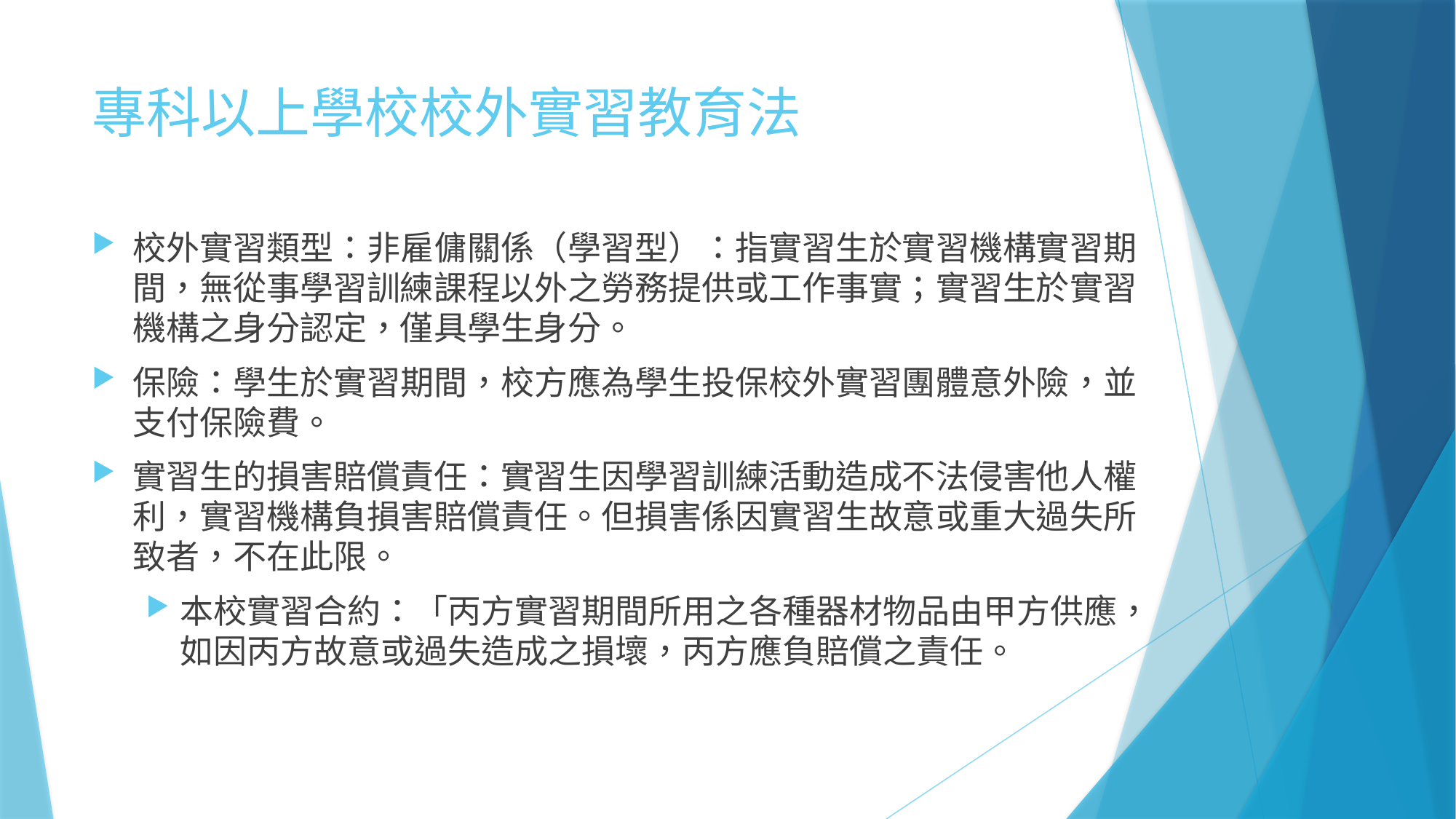

# 專科以上學校校外實習教育法
校外實習類型：非雇傭關係（學習型）：指實習生於實習機構實習期間，無從事學習訓練課程以外之勞務提供或工作事實；實習生於實習機構之身分認定，僅具學生身分。
保險：學生於實習期間，校方應為學生投保校外實習團體意外險，並支付保險費。
實習生的損害賠償責任：實習生因學習訓練活動造成不法侵害他⼈權利，實習機構負損害賠償責任。但損害係因實習生故意或重大過失所致者，不在此限。
本校實習合約：「丙方實習期間所用之各種器材物品由甲方供應，如因丙方故意或過失造成之損壞，丙方應負賠償之責任。